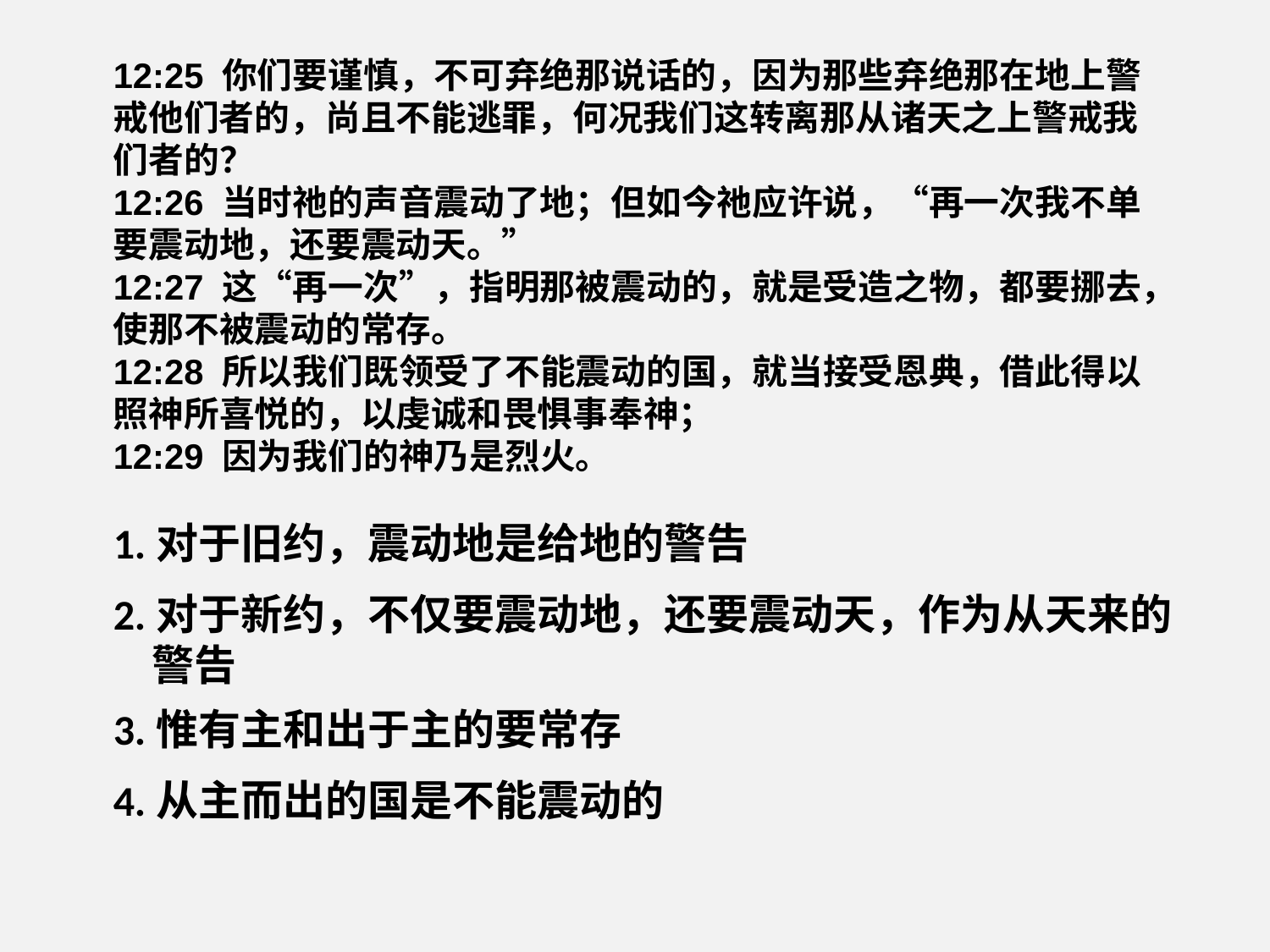

12:25 你们要谨慎，不可弃绝那说话的，因为那些弃绝那在地上警戒他们者的，尚且不能逃罪，何况我们这转离那从诸天之上警戒我们者的？
12:26 当时祂的声音震动了地；但如今祂应许说，“再一次我不单要震动地，还要震动天。”
12:27 这“再一次”，指明那被震动的，就是受造之物，都要挪去，使那不被震动的常存。
12:28 所以我们既领受了不能震动的国，就当接受恩典，借此得以照神所喜悦的，以虔诚和畏惧事奉神；
12:29 因为我们的神乃是烈火。
1.对于旧约，震动地是给地的警告
2.对于新约，不仅要震动地，还要震动天，作为从天来的
   警告
3.惟有主和出于主的要常存
4.从主而出的国是不能震动的